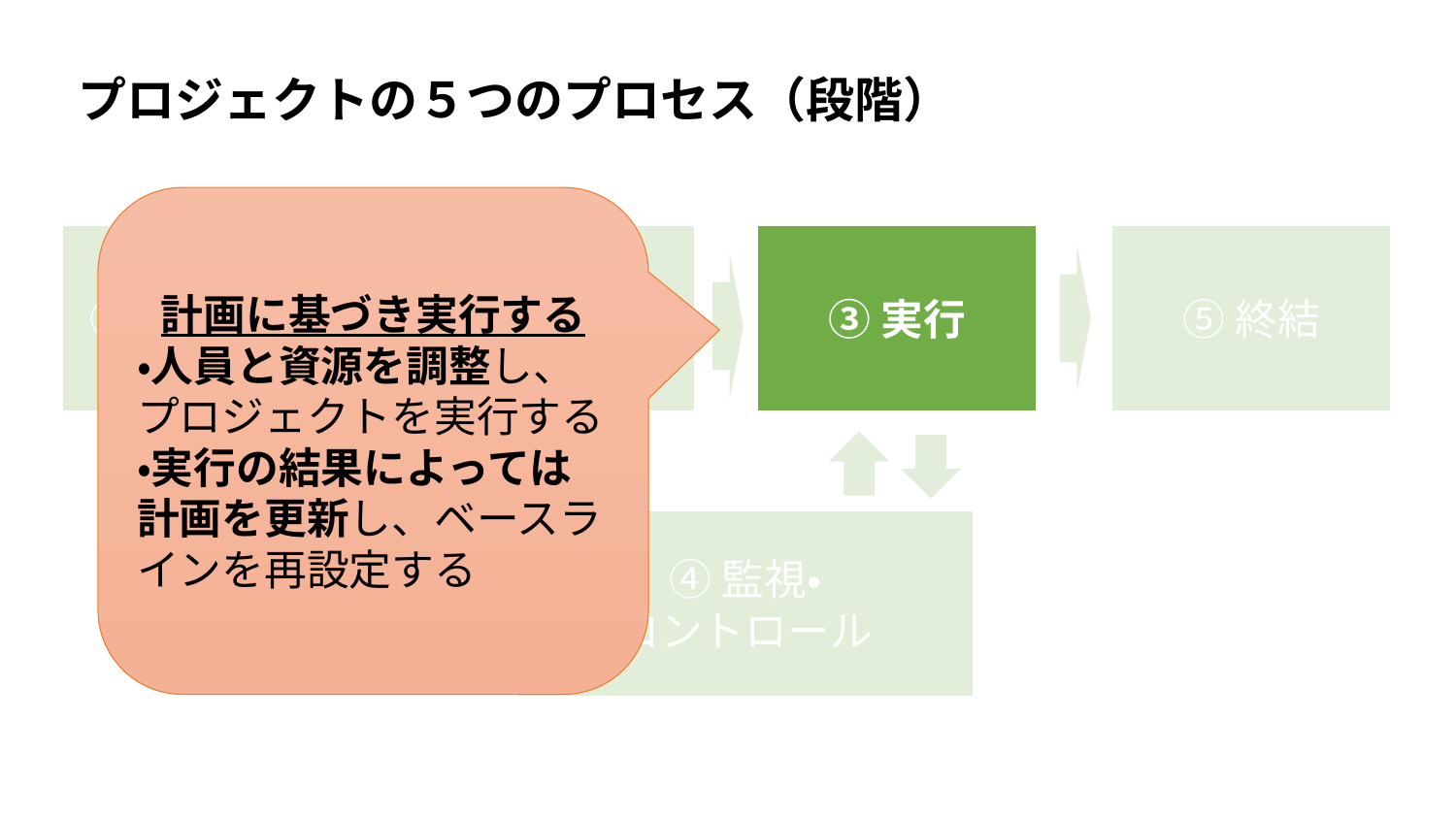

プロジェクトの５つのプロセス（段階）

計画に基づき実行する
・人員と資源を調整し、プロジェクトを実行する
・実行の結果によっては計画を更新し、ベースラインを再設定する
①立ち上げ
②計画
③実行

⑤終結

④監視・
コントロール